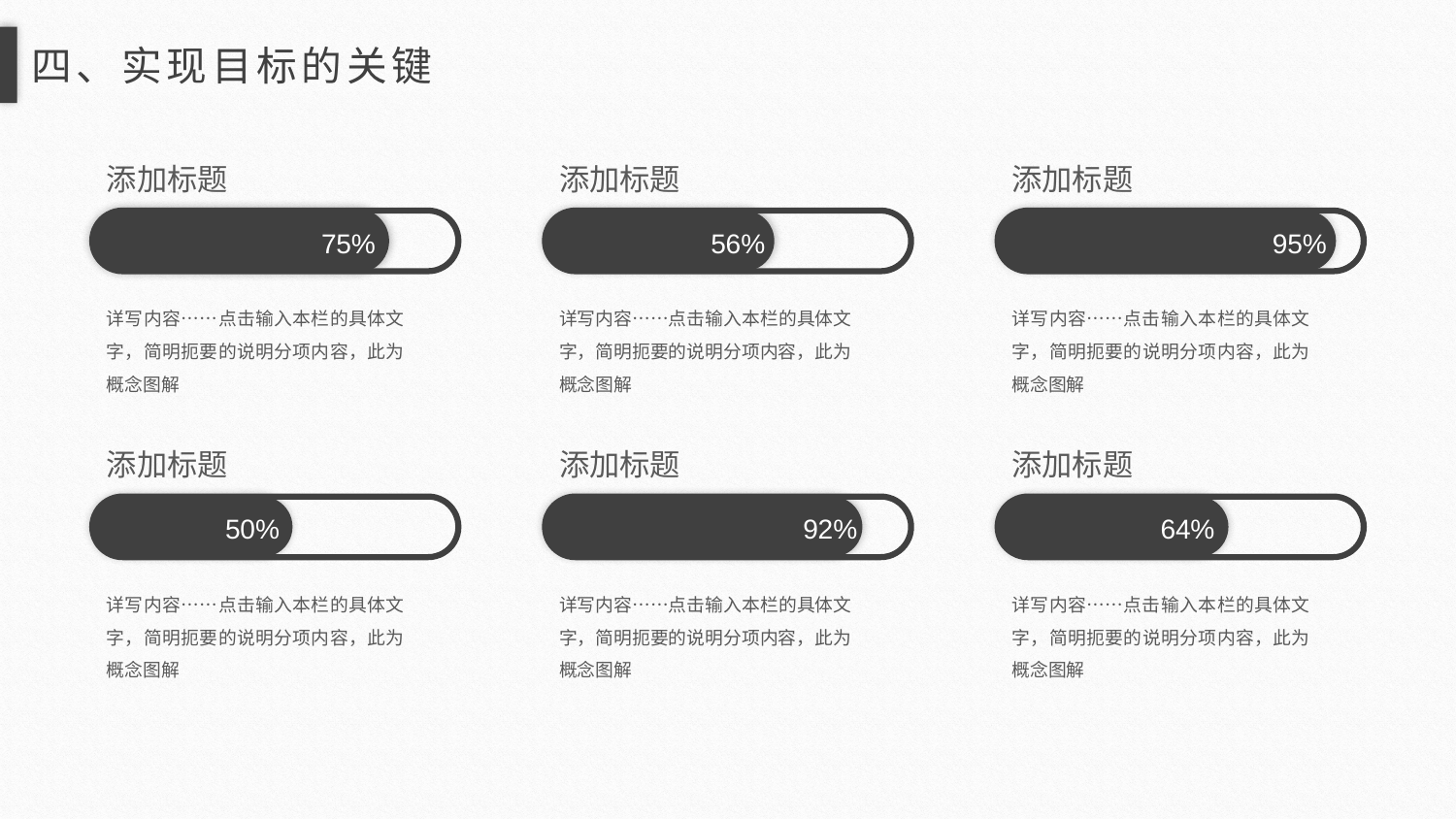

四、实现目标的关键
添加标题
详写内容……点击输入本栏的具体文字，简明扼要的说明分项内容，此为概念图解
添加标题
详写内容……点击输入本栏的具体文字，简明扼要的说明分项内容，此为概念图解
添加标题
详写内容……点击输入本栏的具体文字，简明扼要的说明分项内容，此为概念图解

75%
56%
95%
添加标题
详写内容……点击输入本栏的具体文字，简明扼要的说明分项内容，此为概念图解
添加标题
详写内容……点击输入本栏的具体文字，简明扼要的说明分项内容，此为概念图解
添加标题
详写内容……点击输入本栏的具体文字，简明扼要的说明分项内容，此为概念图解

50%
92%
64%